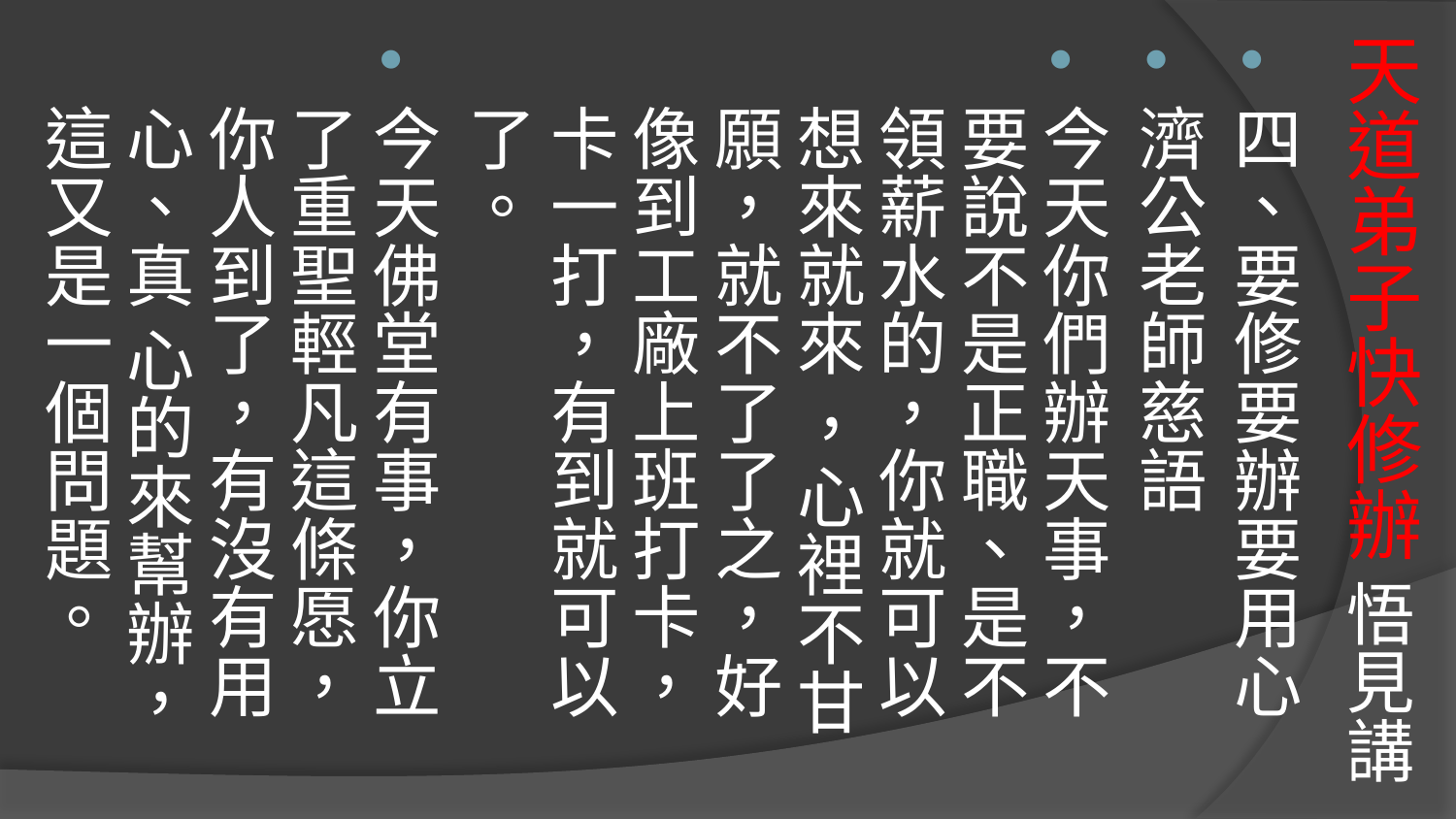

# 天道弟子快修辦 悟見講
四、要修要辦要用心
濟公老師慈語
今天你們辦天事，不要說不是正職、是不領薪水的，你就可以想來就來 ，心裡不甘願，就不了了之，好像到工廠上班打卡，卡一打，有到就可以 了。
今天佛堂有事，你立了重聖輕凡這條愿，你人到了，有沒有用心、真 心的來幫辦，這又是一個問題。